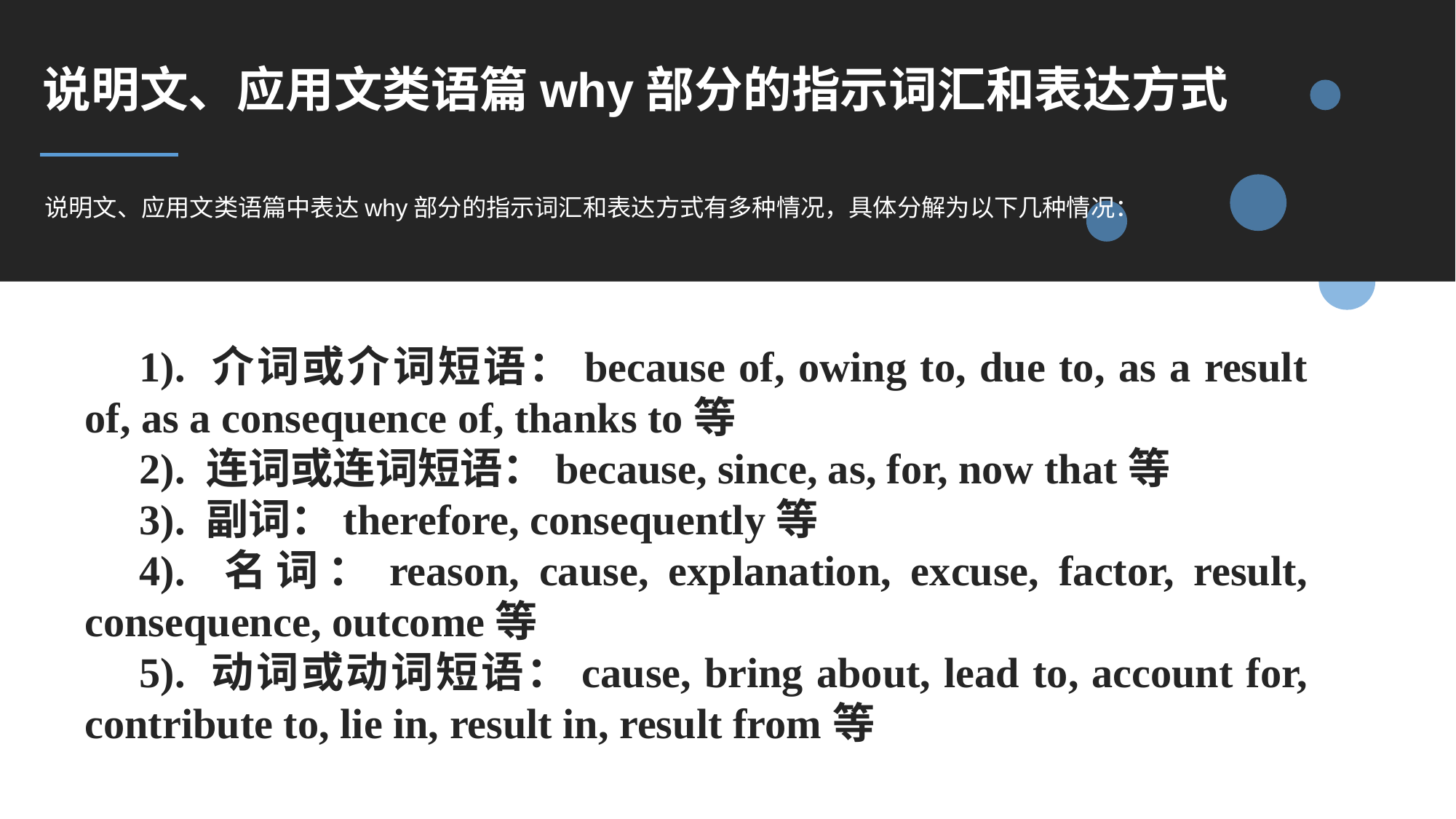

说明文、应用文类语篇why部分的指示词汇和表达方式
说明文、应用文类语篇中表达why部分的指示词汇和表达方式有多种情况，具体分解为以下几种情况：

1). 介词或介词短语：because of, owing to, due to, as a result of, as a consequence of, thanks to等
2). 连词或连词短语：because, since, as, for, now that等
3). 副词：therefore, consequently等
4). 名词：reason, cause, explanation, excuse, factor, result, consequence, outcome等
5). 动词或动词短语：cause, bring about, lead to, account for, contribute to, lie in, result in, result from等